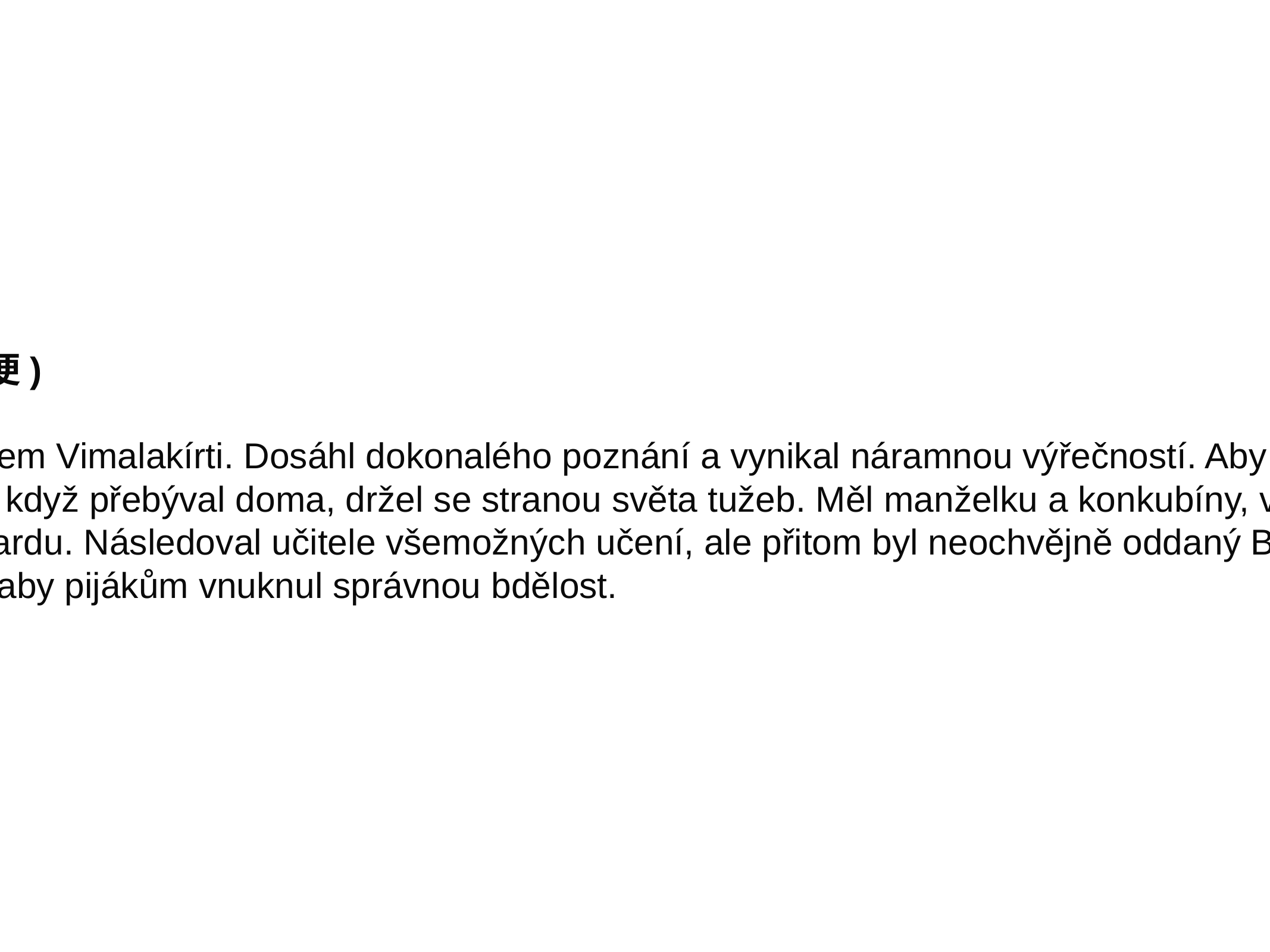

Nepředstavitelná zručnost v užití prostředků (upájakaušalja  方便)

V tom čase žil v onom velikém městě Vaišálí jeden ličchavejský jménem Vimalakírti. Dosáhl dokonalého poznání a vynikal náramnou výřečností. Aby získával chudáky a sirotky, vlastnil nezměrné bohatství.
I když se oblékal do bílého roucha laika, jevil tělesné sklony asketů. I když přebýval doma, držel se stranou světa tužeb. Měl manželku a konkubíny, vždycky ale žil cudně. Objevoval se v domech her a hazardu, ale činil tak jen proto, aby nechával dozrávat bytosti připoutané k hrám a hazardu. Následoval učitele všemožných učení, ale přitom byl neochvějně oddaný Buddhovi. Obchodoval, nejevil ale přitom zájem o zisk. Navštěvoval nevěstince, aby ukazoval nástrahy smyslnosti. Navštěvoval nálevny, aby pijákům vnuknul správnou bdělost.
Tu jednou zručně způsobil, že se vyjevil nemocný.